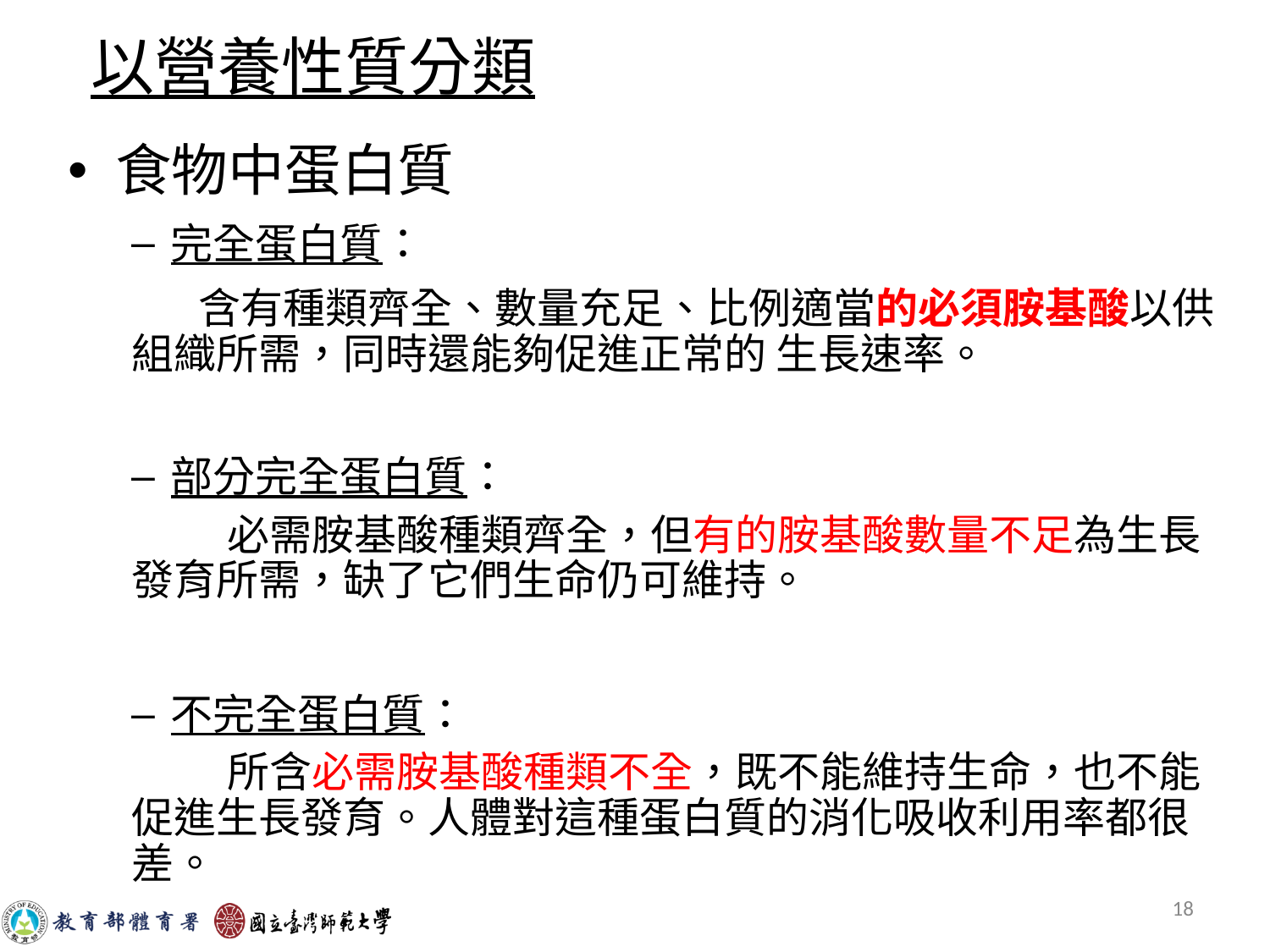

以營養性質分類
食物中蛋白質
完全蛋白質：
      含有種類齊全、數量充足、比例適當的必須胺基酸以供組織所需，同時還能夠促進正常的 生長速率。

部分完全蛋白質：
         必需胺基酸種類齊全，但有的胺基酸數量不足為生長發育所需，缺了它們生命仍可維持。

不完全蛋白質：
         所含必需胺基酸種類不全，既不能維持生命，也不能促進生長發育。人體對這種蛋白質的消化吸收利用率都很差。
18